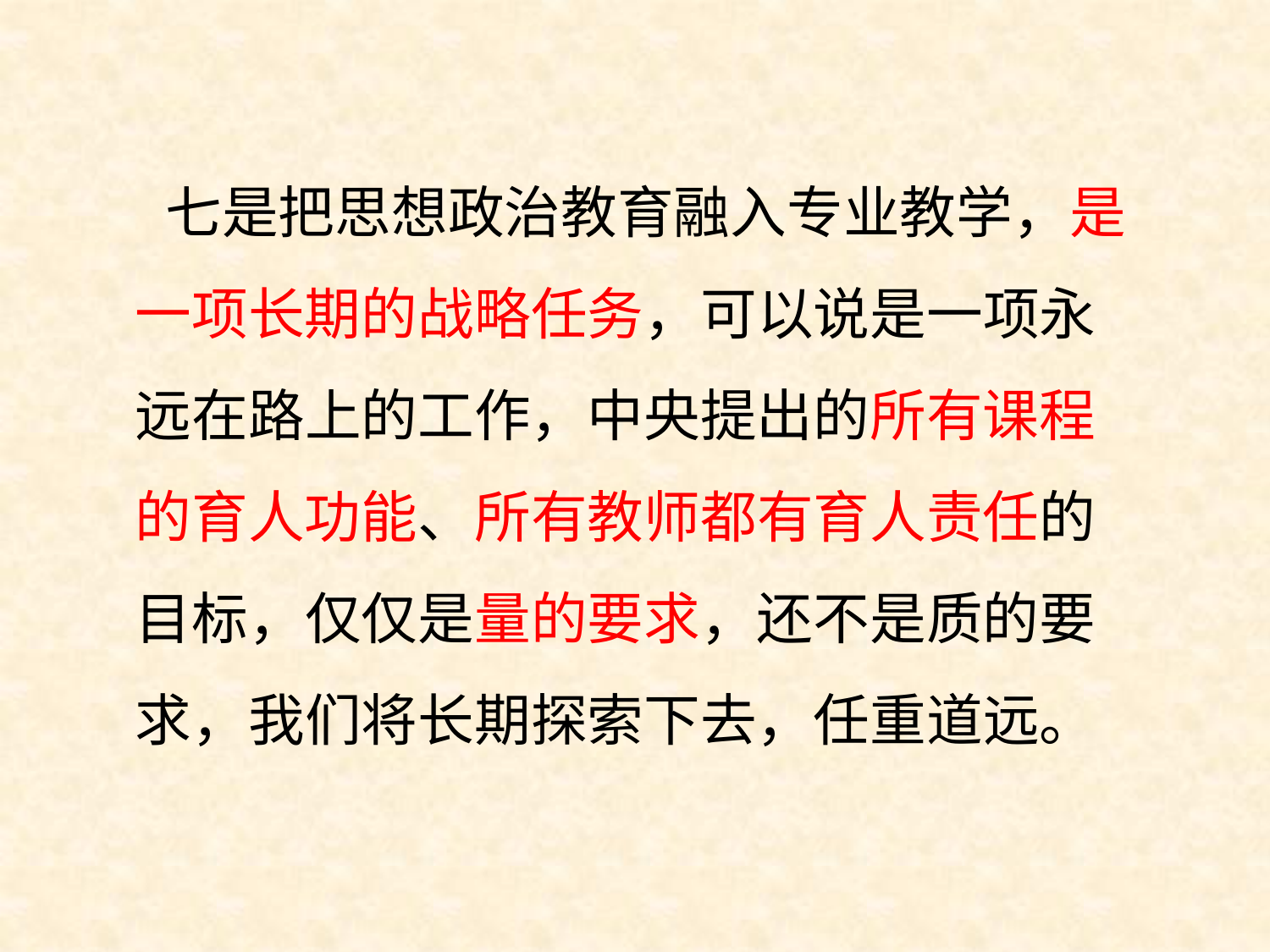

七是把思想政治教育融入专业教学，是一项长期的战略任务，可以说是一项永远在路上的工作，中央提出的所有课程的育人功能、所有教师都有育人责任的目标，仅仅是量的要求，还不是质的要求，我们将长期探索下去，任重道远。
125